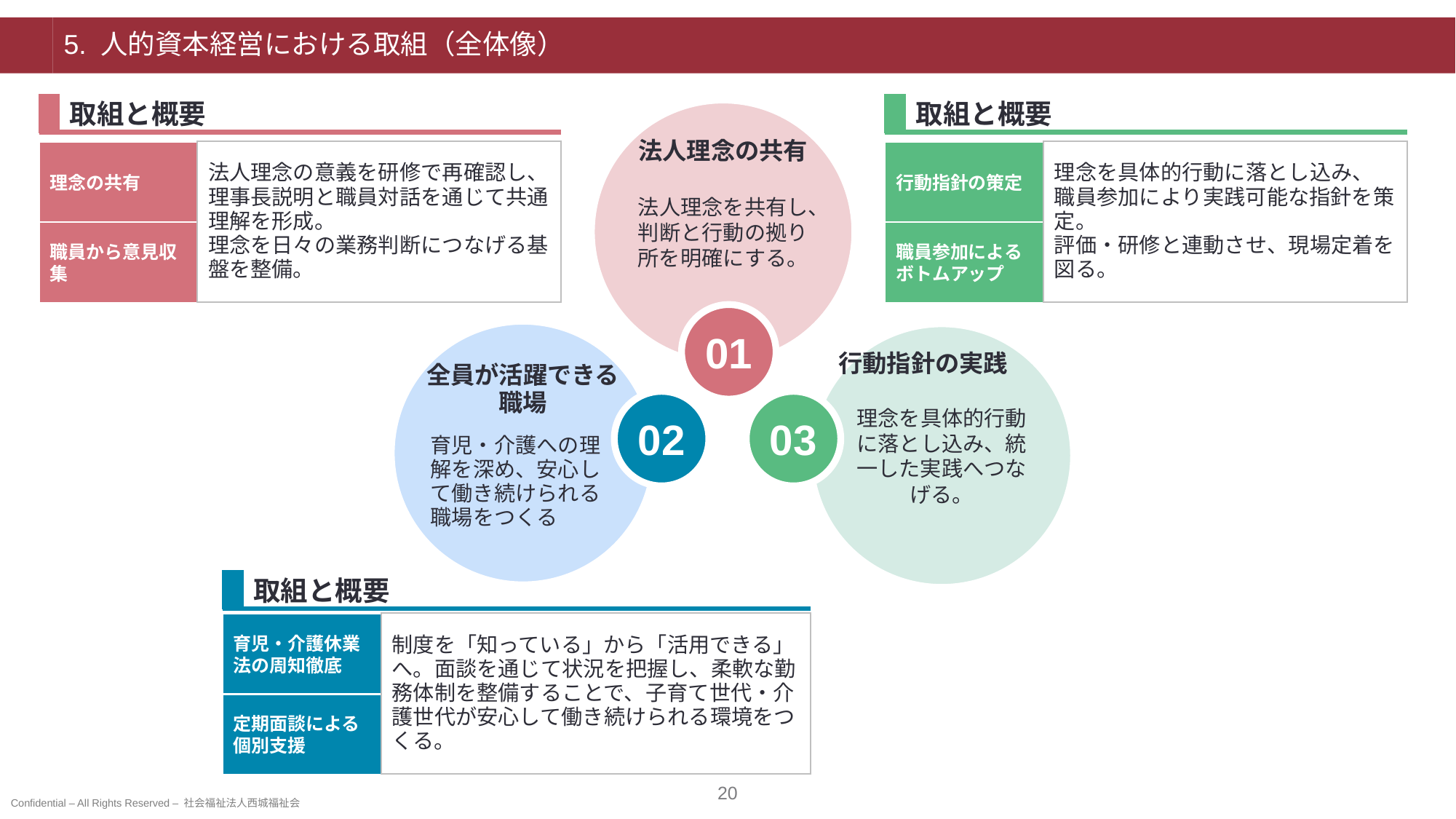

# 5. 人的資本経営における取組（全体像）
　取組と概要
　取組と概要
法人理念を共有し、判断と行動の拠り所を明確にする。
法人理念の共有
法人理念の意義を研修で再確認し、
理事長説明と職員対話を通じて共通理解を形成。
理念を日々の業務判断につなげる基盤を整備。
理念を具体的行動に落とし込み、
職員参加により実践可能な指針を策定。
評価・研修と連動させ、現場定着を図る。
理念の共有
行動指針の策定
職員から意見収集
職員参加によるボトムアップ
01

理念を具体的行動に落とし込み、統一した実践へつなげる。
行動指針の実践
全員が活躍できる職場
02
03

育児・介護への理解を深め、安心して働き続けられる職場をつくる
　取組と概要
制度を「知っている」から「活用できる」へ。面談を通じて状況を把握し、柔軟な勤務体制を整備することで、子育て世代・介護世代が安心して働き続けられる環境をつくる。
育児・介護休業法の周知徹底
定期面談による個別支援
20